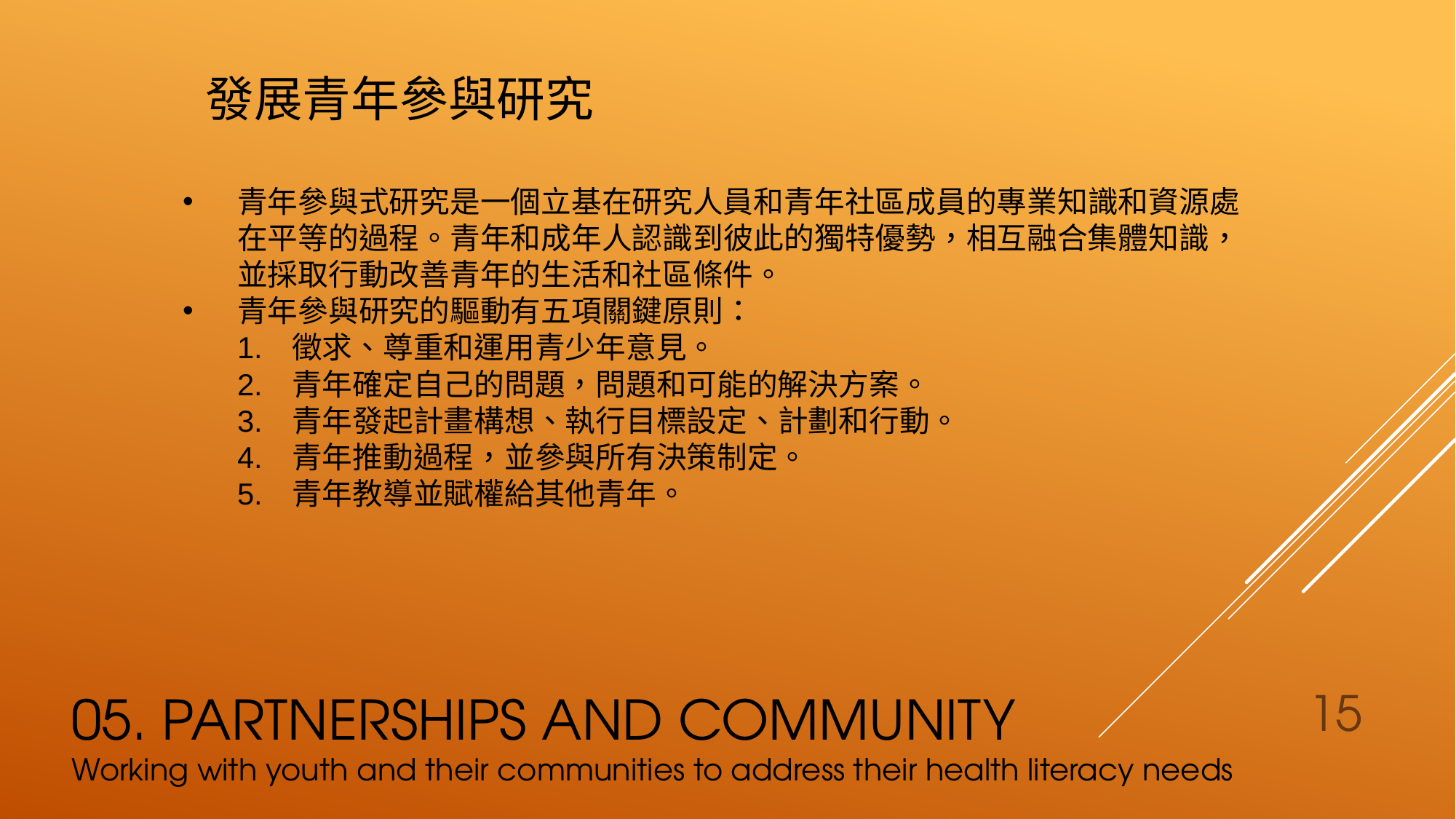

發展青年參與研究
青年參與式研究是一個立基在研究人員和青年社區成員的專業知識和資源處在平等的過程。青年和成年人認識到彼此的獨特優勢，相互融合集體知識，並採取行動改善青年的生活和社區條件。
青年參與研究的驅動有五項關鍵原則：
徵求、尊重和運用青少年意見。
青年確定自己的問題，問題和可能的解決方案。
青年發起計畫構想、執行目標設定、計劃和行動。
青年推動過程，並參與所有決策制定。
青年教導並賦權給其他青年。

# 05. PARTNERSHIPS AND COMMUNITY Working with youth and their communities to address their health literacy needs
15